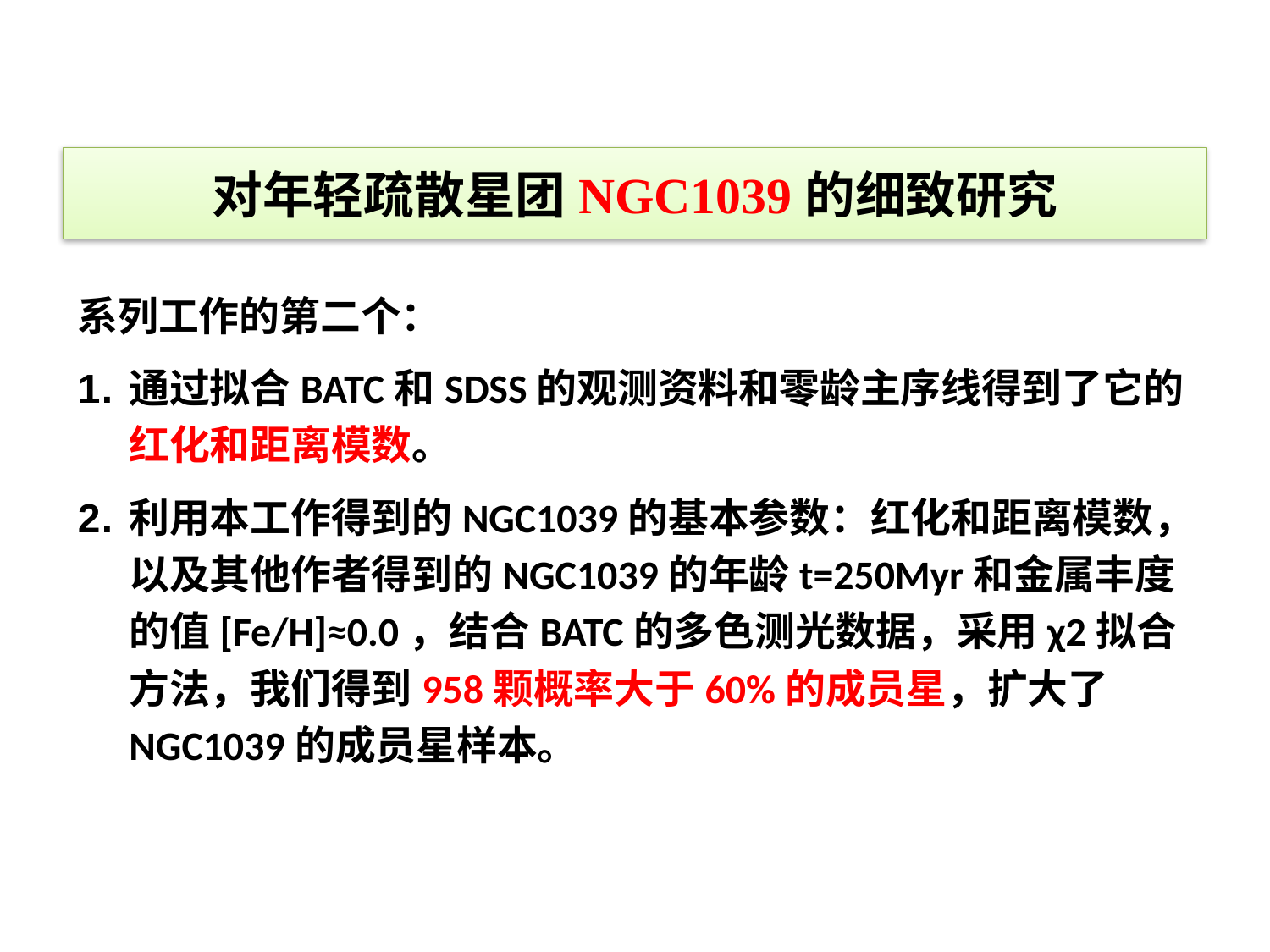

# 对年轻疏散星团NGC1039的细致研究
系列工作的第二个：
通过拟合BATC和SDSS的观测资料和零龄主序线得到了它的红化和距离模数。
利用本工作得到的NGC1039的基本参数：红化和距离模数，以及其他作者得到的NGC1039的年龄t=250Myr和金属丰度的值[Fe/H]≈0.0，结合BATC的多色测光数据，采用χ2拟合方法，我们得到958颗概率大于60%的成员星，扩大了NGC1039的成员星样本。